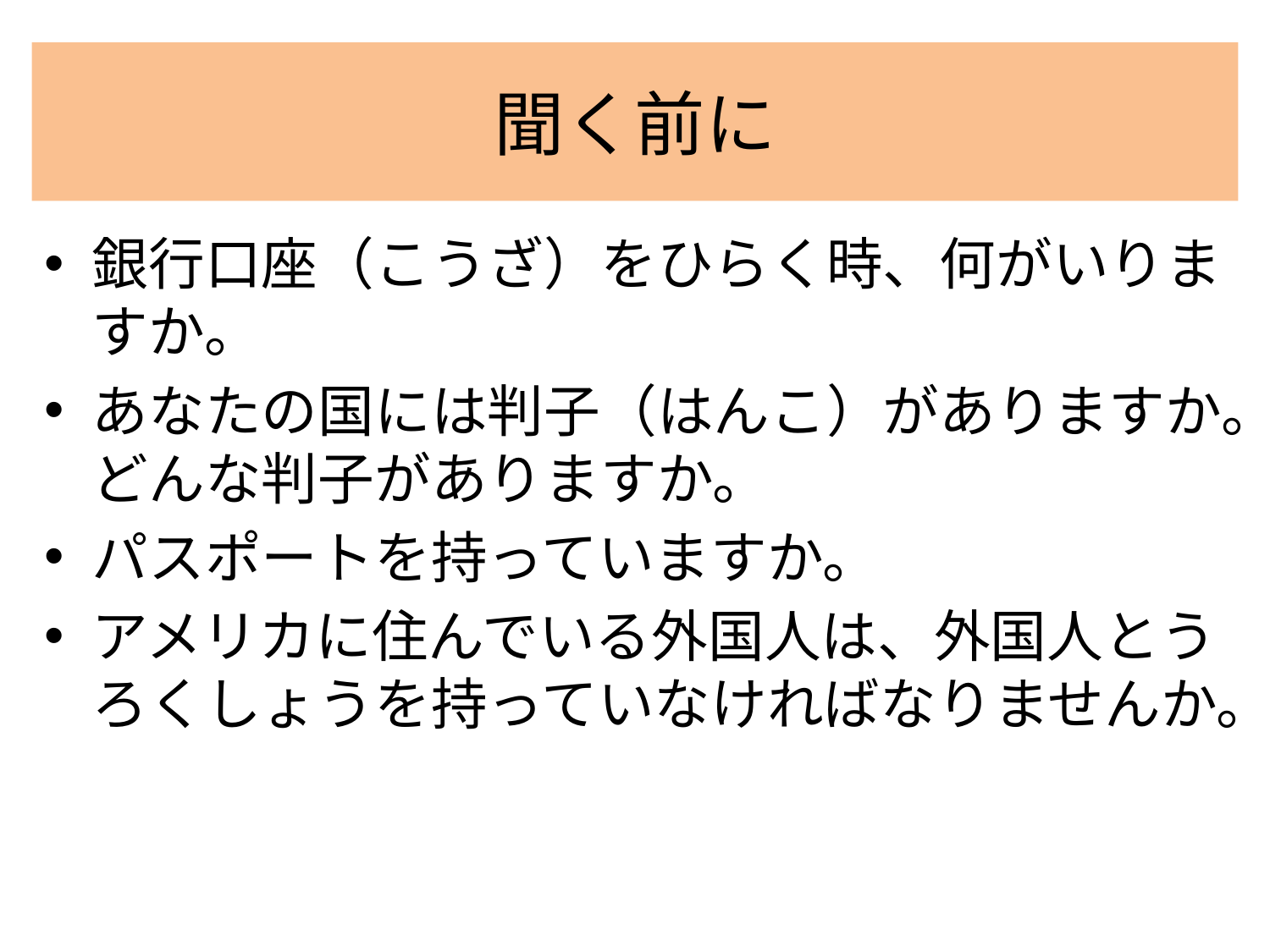

# 聞く前に
銀行口座（こうざ）をひらく時、何がいりますか。
あなたの国には判子（はんこ）がありますか。どんな判子がありますか。
パスポートを持っていますか。
アメリカに住んでいる外国人は、外国人とうろくしょうを持っていなければなりませんか。